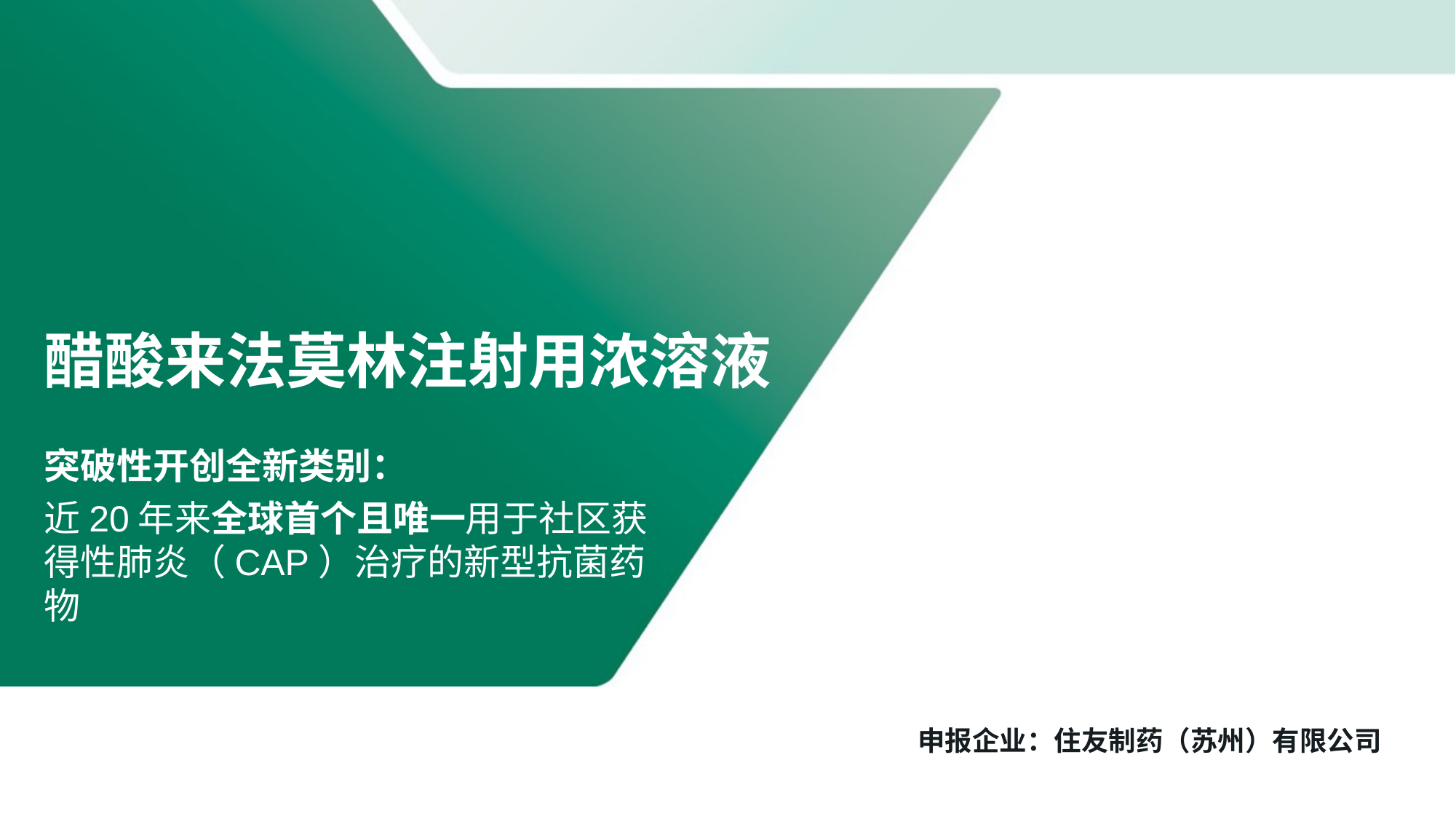

醋酸来法莫林注射用浓溶液
突破性开创全新类别：
近20年来全球首个且唯一用于社区获得性肺炎（CAP）治疗的新型抗菌药物
申报企业：住友制药（苏州）有限公司